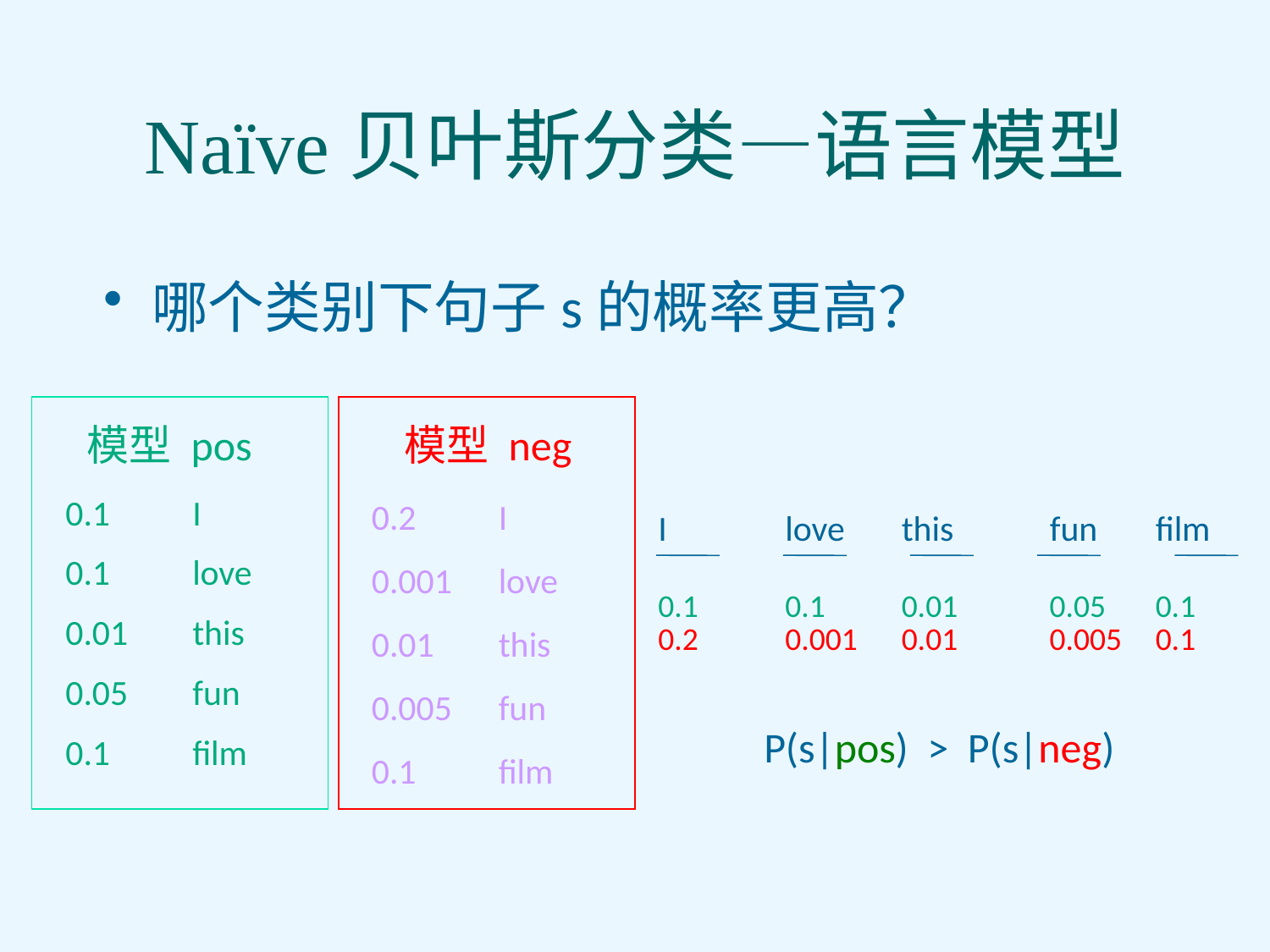

# Naïve贝叶斯分类—语言模型
哪个类别下句子s的概率更高？

模型 pos
模型 neg
0.2	I
0.001	love
0.01	this
0.005	fun
0.1	film
0.1	I
0.1	love
0.01	this
0.05	fun
0.1	film
I
love
this
fun
film

0.1
0.1
0.01
0.05
0.1
0.2
0.001
0.01
0.005
0.1
P(s|pos)  >  P(s|neg)